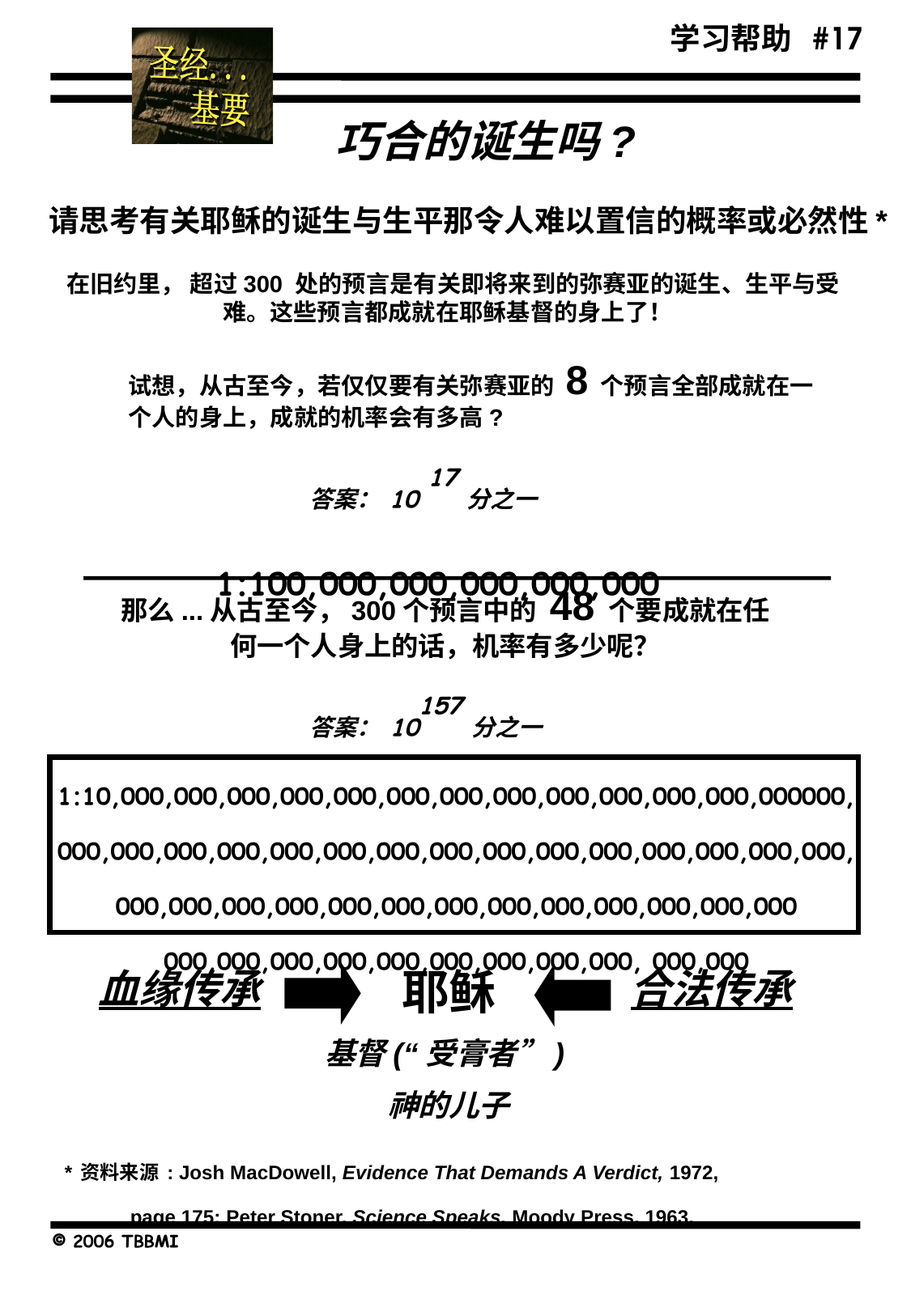

17
学习帮助  #17
巧合的诞生吗?
请思考有关耶稣的诞生与生平那令人难以置信的概率或必然性*
 在旧约里， 超过300 处的预言是有关即将来到的弥赛亚的诞生、生平与受难。这些预言都成就在耶稣基督的身上了！
试想，从古至今，若仅仅要有关弥赛亚的 8 个预言全部成就在一个人的身上，成就的机率会有多高?
答案：10 17分之一
1:100,000,000,000,000,000
那么...从古至今，300个预言中的 48 个要成就在任何一个人身上的话，机率有多少呢？

答案：10157分之一
1:10,000,000,000,000,000,000,000,000,000,000,000,000,000000,000,000,000,000,000,000,000,000,000,000,000,000,000,000,000,000,000,000,000,000,000,000,000,000,000,000,000,000 000,000,000,000,000,000,000,000,000, 000,000

耶稣
基督(“受膏者”)
神的儿子
血缘传承
合法传承

*资料来源: Josh MacDowell, Evidence That Demands A Verdict, 1972,
            page 175; Peter Stoner, Science Speaks, Moody Press, 1963.